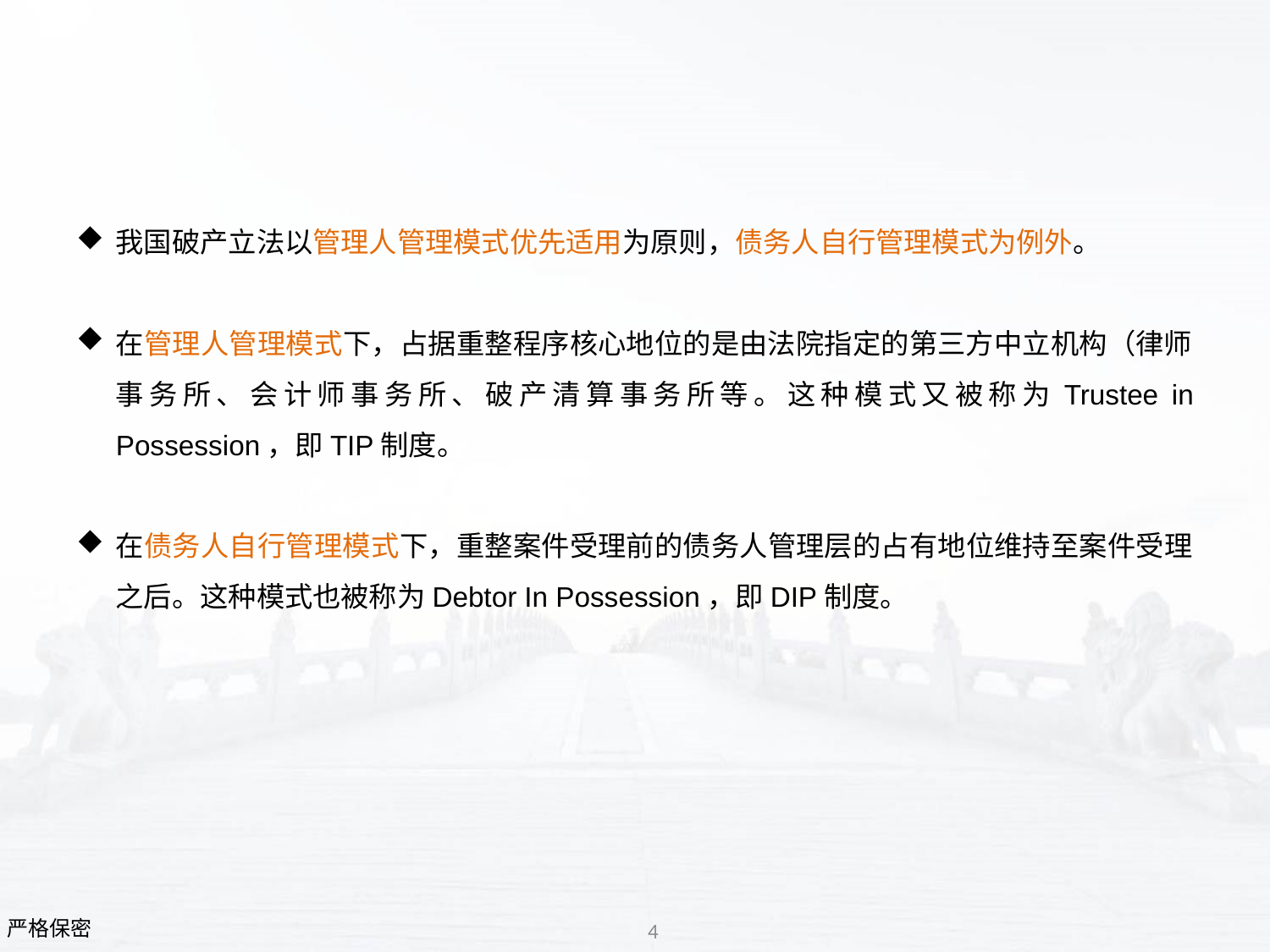

我国破产立法以管理人管理模式优先适用为原则，债务人自行管理模式为例外。

在管理人管理模式下，占据重整程序核心地位的是由法院指定的第三方中立机构（律师事务所、会计师事务所、破产清算事务所等。这种模式又被称为Trustee in Possession，即TIP制度。

在债务人自行管理模式下，重整案件受理前的债务人管理层的占有地位维持至案件受理之后。这种模式也被称为Debtor In Possession，即DIP制度。

严格保密
4